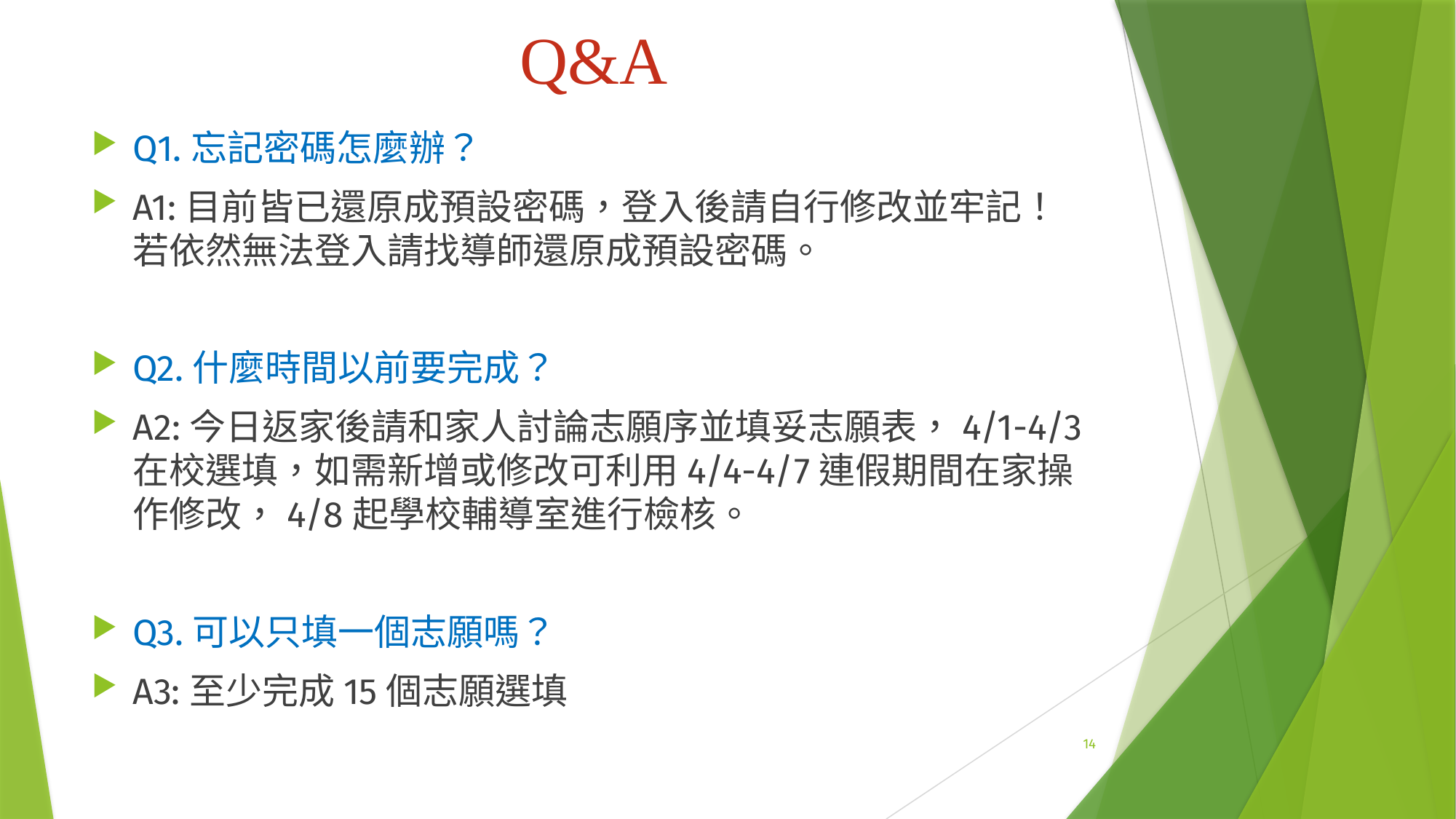

# Q&A
Q1.忘記密碼怎麼辦？
A1:目前皆已還原成預設密碼，登入後請自行修改並牢記！  若依然無法登入請找導師還原成預設密碼。

Q2.什麼時間以前要完成？
A2:今日返家後請和家人討論志願序並填妥志願表，4/1-4/3在校選填，如需新增或修改可利用4/4-4/7連假期間在家操作修改，4/8起學校輔導室進行檢核。

Q3.可以只填一個志願嗎？
A3:至少完成15個志願選填
14